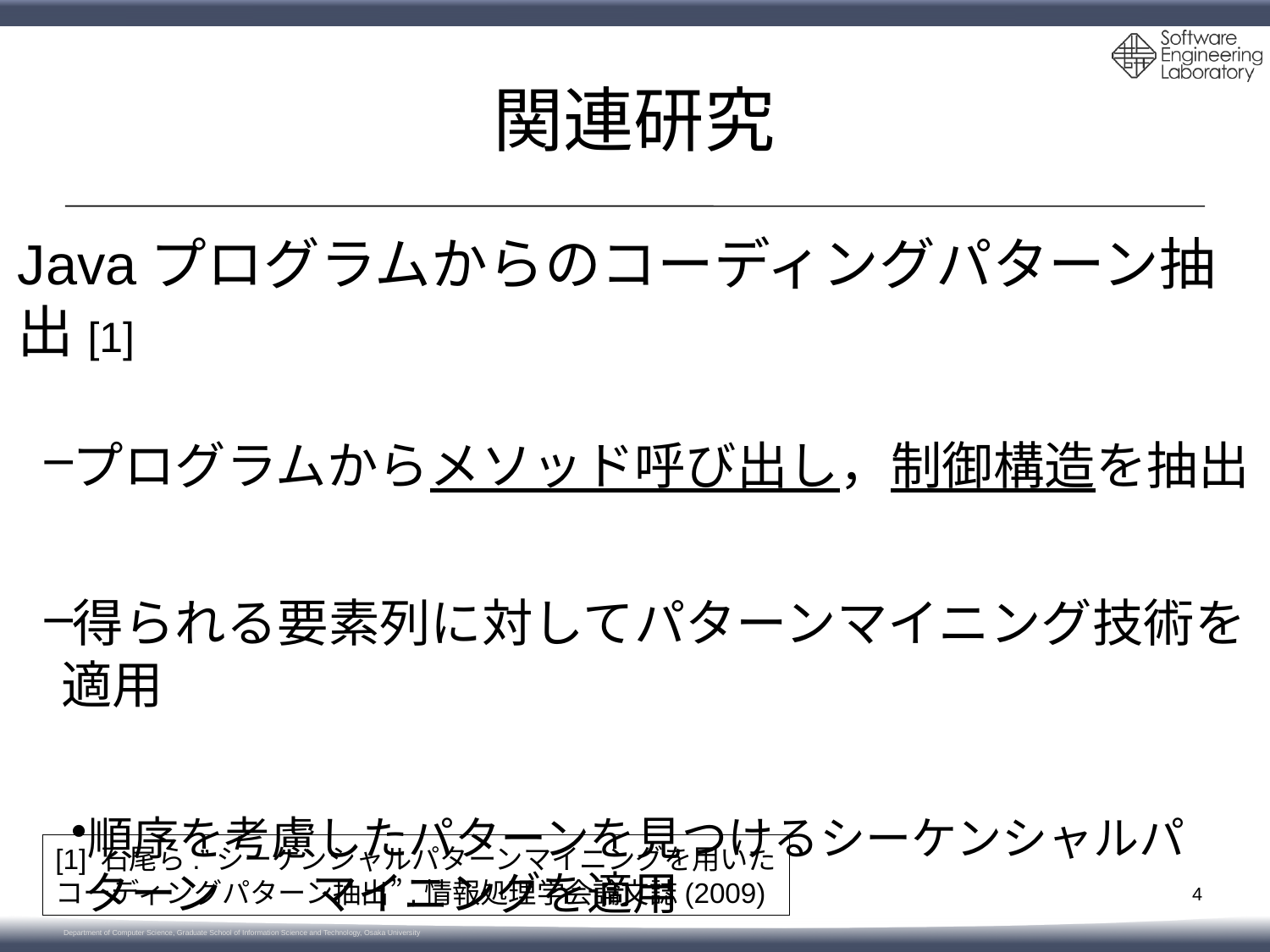

# 関連研究
Javaプログラムからのコーディングパターン抽出[1]

プログラムからメソッド呼び出し，制御構造を抽出

得られる要素列に対してパターンマイニング技術を適用

順序を考慮したパターンを見つけるシーケンシャルパターン　　マイニングを適用
[1] 石尾ら.”シーケンシャルパターンマイニングを用いた
コーディングパターン抽出”,情報処理学会論文誌(2009)
4